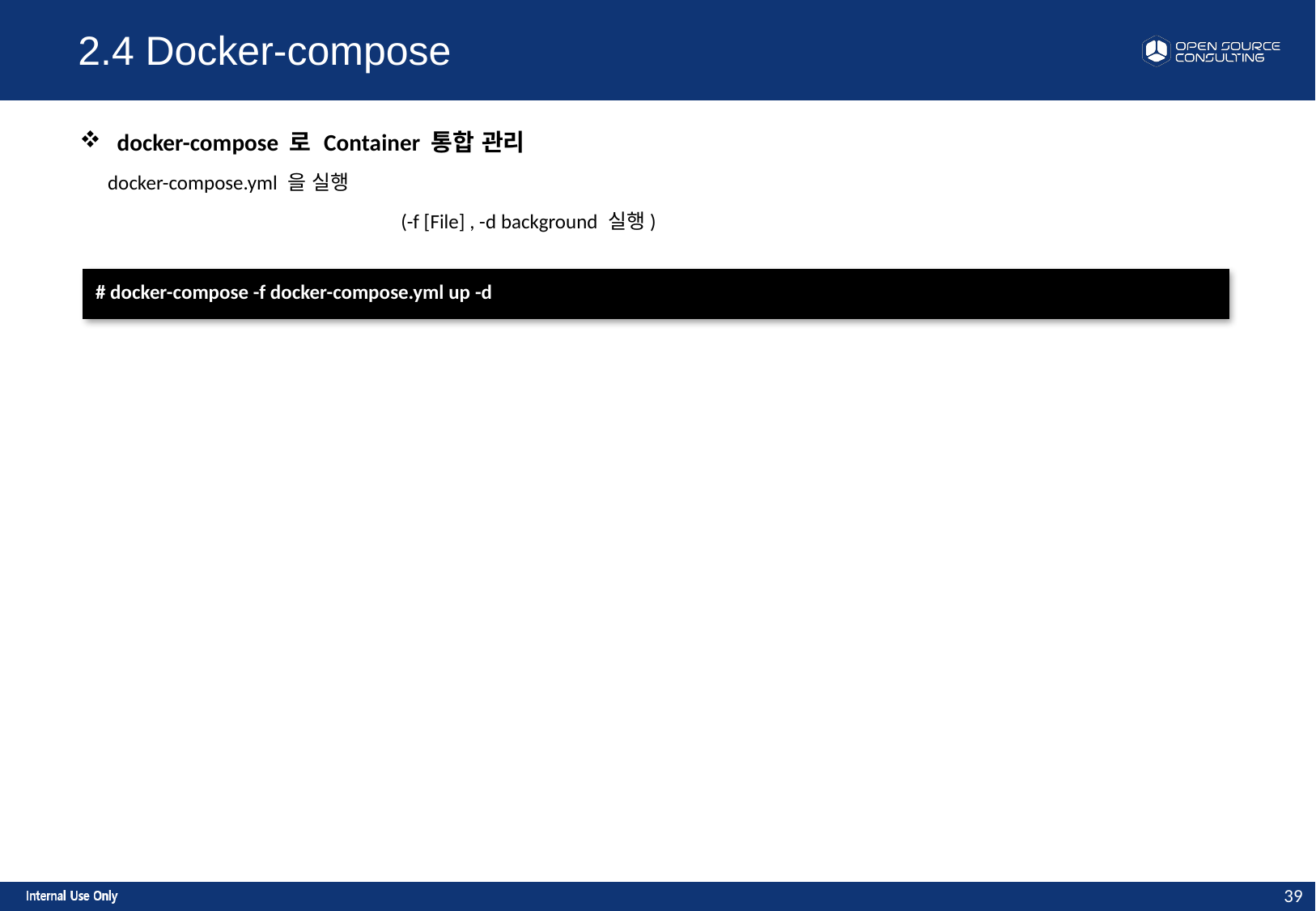

2.4 Docker-compose
 docker-compose 로 Container 통합 관리
      docker-compose.yml 을 실행
                                                                     (-f [File] , -d background 실행)

| # docker-compose -f docker-compose.yml up -d |
| --- |
39